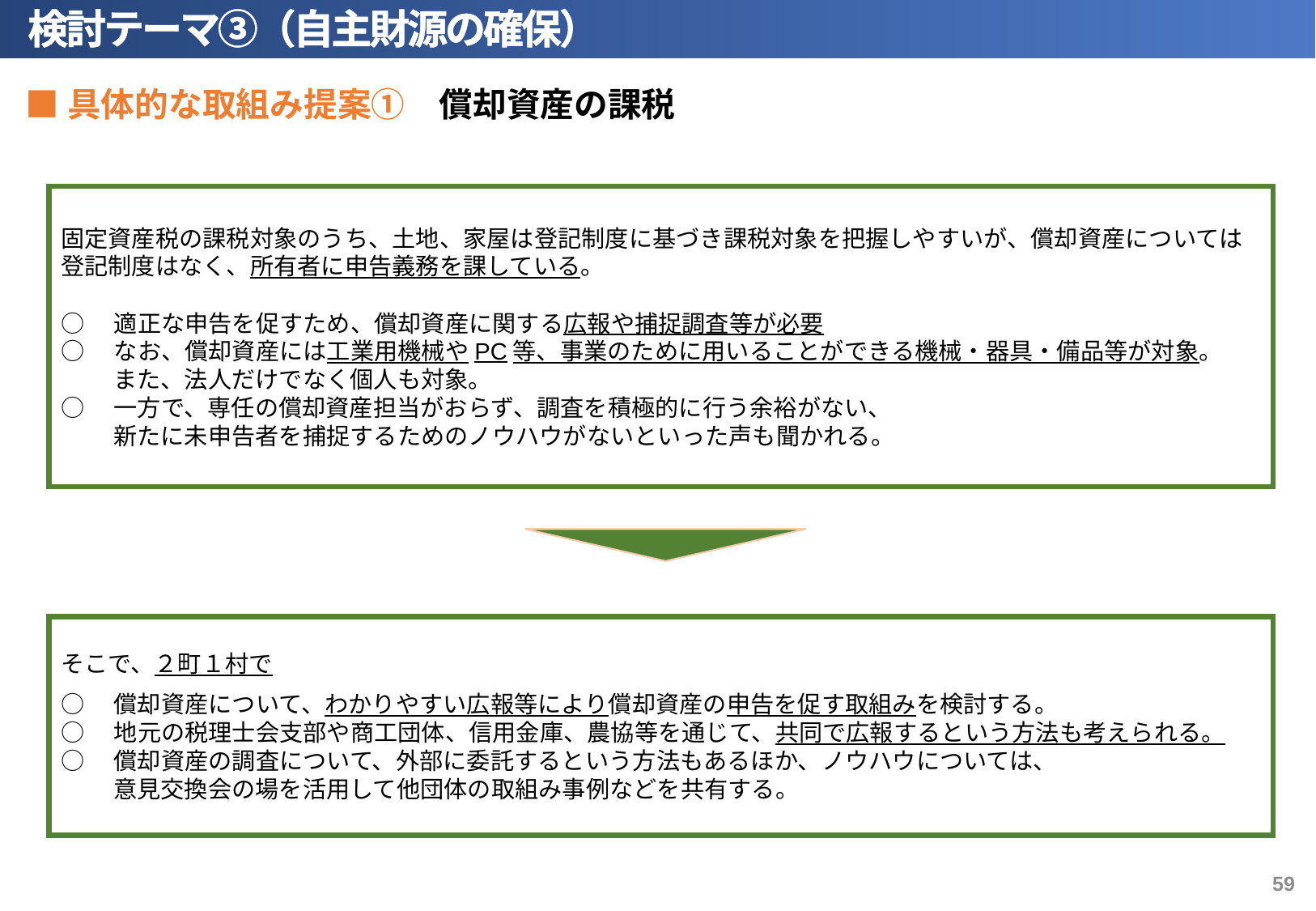

検討テーマ③（自主財源の確保）
■具体的な取組み提案①　償却資産の課税
固定資産税の課税対象のうち、土地、家屋は登記制度に基づき課税対象を把握しやすいが、償却資産については登記制度はなく、所有者に申告義務を課している。

○　適正な申告を促すため、償却資産に関する広報や捕捉調査等が必要
○　なお、償却資産には工業用機械やPC等、事業のために用いることができる機械・器具・備品等が対象。
　　 また、法人だけでなく個人も対象。
○　一方で、専任の償却資産担当がおらず、調査を積極的に行う余裕がない、
　　 新たに未申告者を捕捉するためのノウハウがないといった声も聞かれる。

そこで、２町１村で

○　償却資産について、わかりやすい広報等により償却資産の申告を促す取組みを検討する。
○　地元の税理士会支部や商工団体、信用金庫、農協等を通じて、共同で広報するという方法も考えられる。
○　償却資産の調査について、外部に委託するという方法もあるほか、ノウハウについては、
　　 意見交換会の場を活用して他団体の取組み事例などを共有する。
59